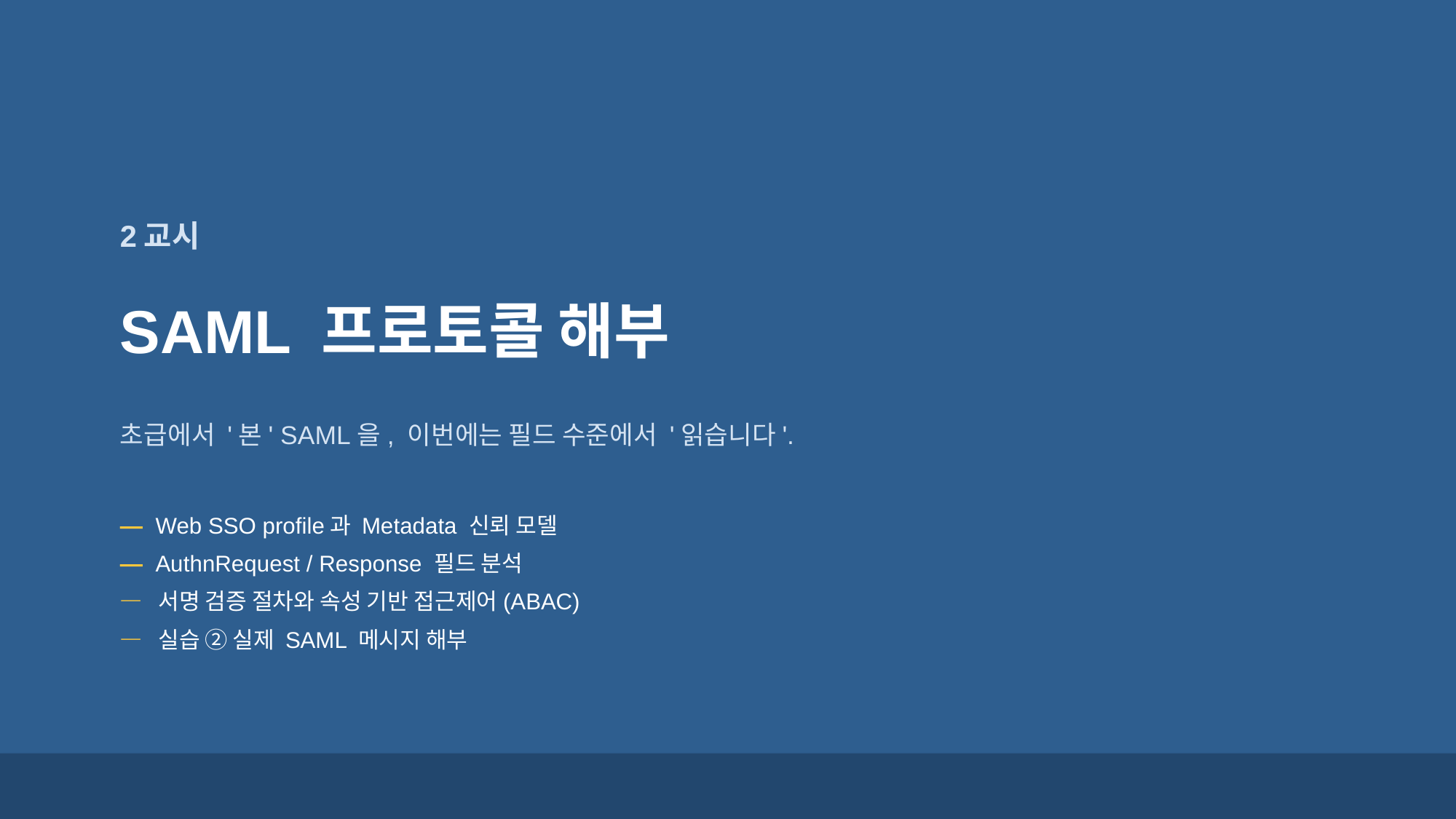

2교시
SAML 프로토콜 해부
초급에서 '본' SAML을, 이번에는 필드 수준에서 '읽습니다'.
—  Web SSO profile과 Metadata 신뢰 모델
—  AuthnRequest / Response 필드 분석
—  서명 검증 절차와 속성 기반 접근제어(ABAC)
—  실습 ② 실제 SAML 메시지 해부